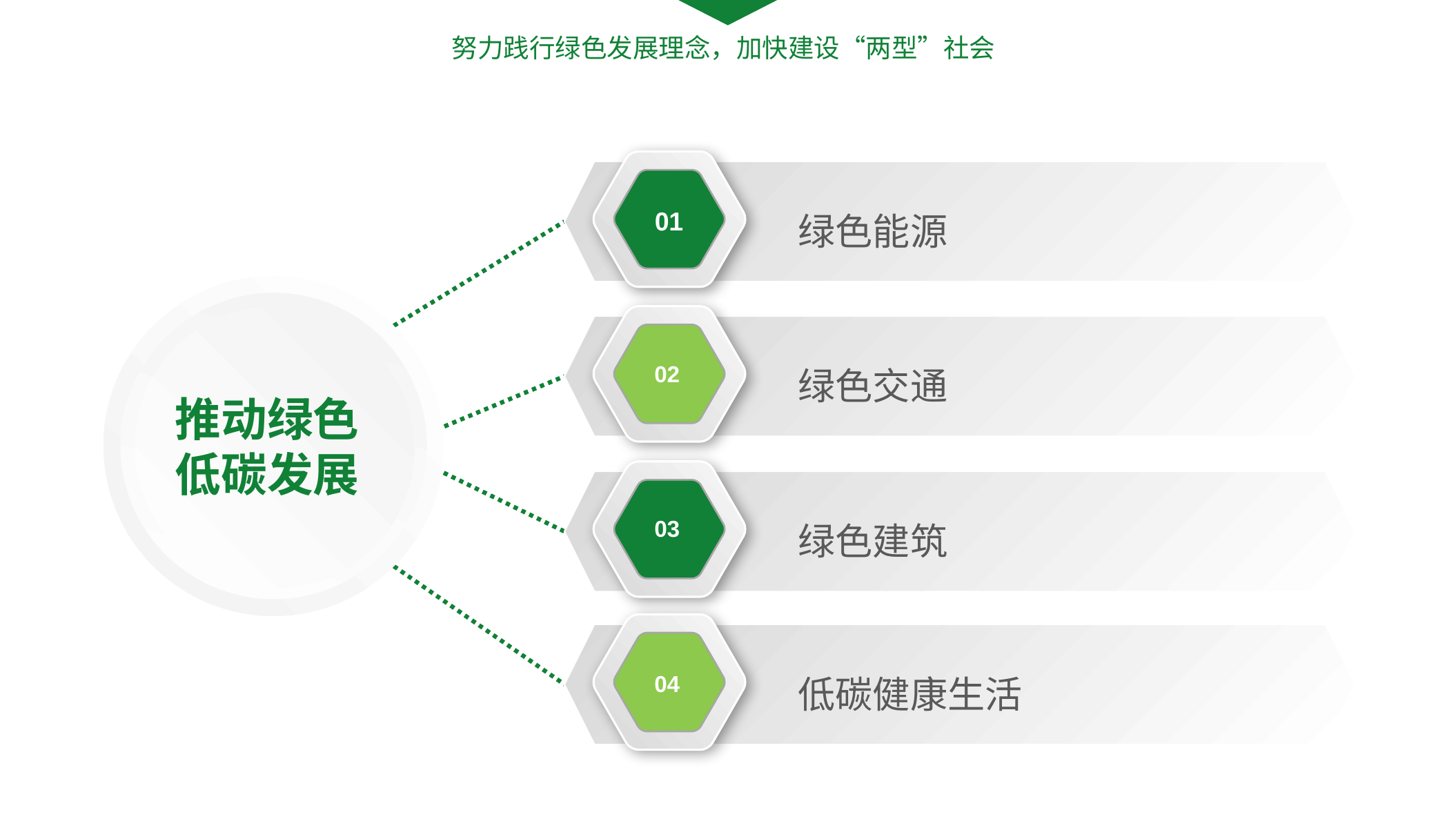

努力践行绿色发展理念，加快建设“两型”社会

绿色能源
01

绿色交通
02
推动绿色低碳发展

绿色建筑
03

低碳健康生活
04